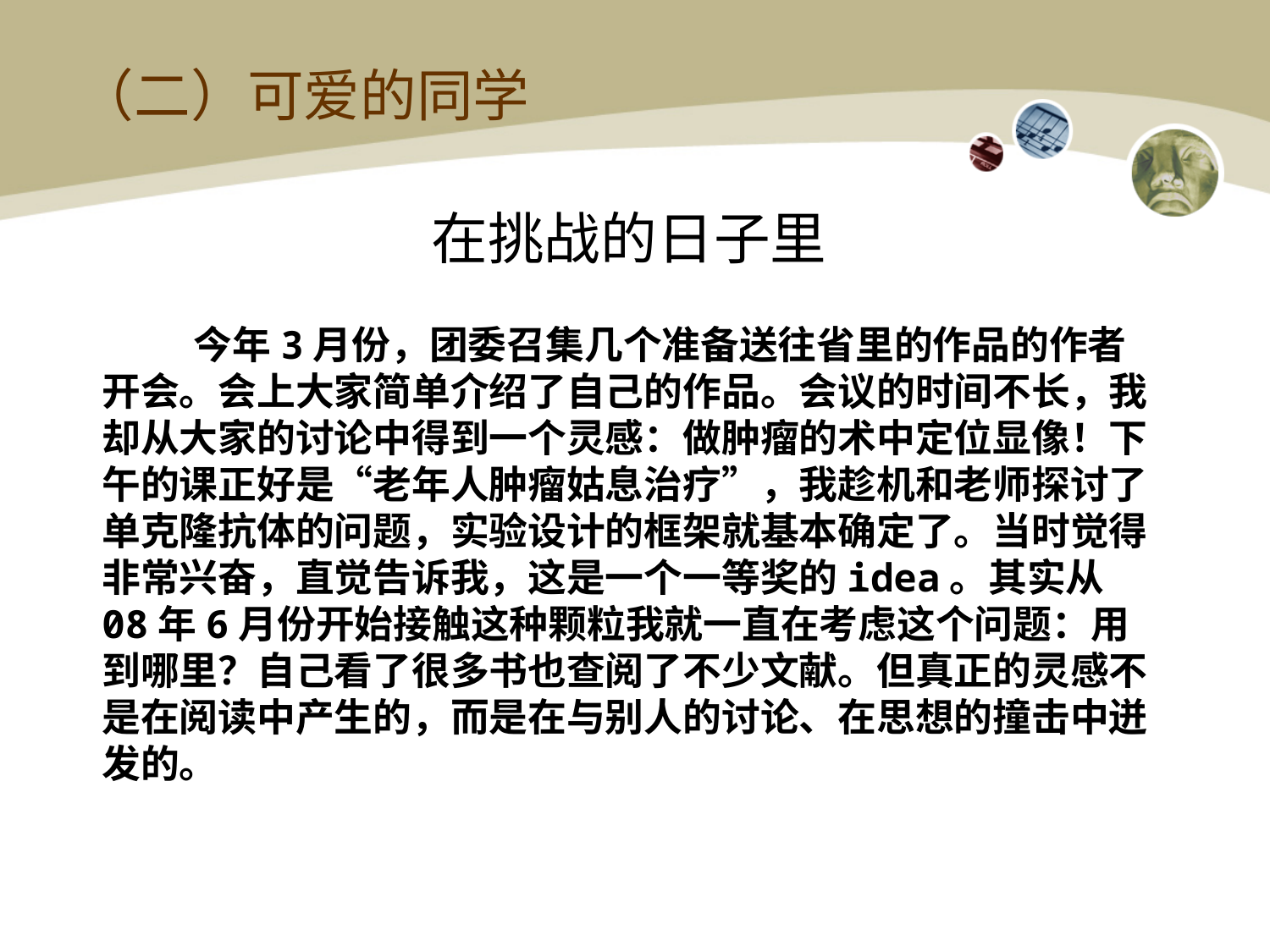

# （二）可爱的同学
在挑战的日子里
 今年3月份，团委召集几个准备送往省里的作品的作者开会。会上大家简单介绍了自己的作品。会议的时间不长，我却从大家的讨论中得到一个灵感：做肿瘤的术中定位显像！下午的课正好是“老年人肿瘤姑息治疗”，我趁机和老师探讨了单克隆抗体的问题，实验设计的框架就基本确定了。当时觉得非常兴奋，直觉告诉我，这是一个一等奖的idea。其实从08年6月份开始接触这种颗粒我就一直在考虑这个问题：用到哪里？自己看了很多书也查阅了不少文献。但真正的灵感不是在阅读中产生的，而是在与别人的讨论、在思想的撞击中迸发的。